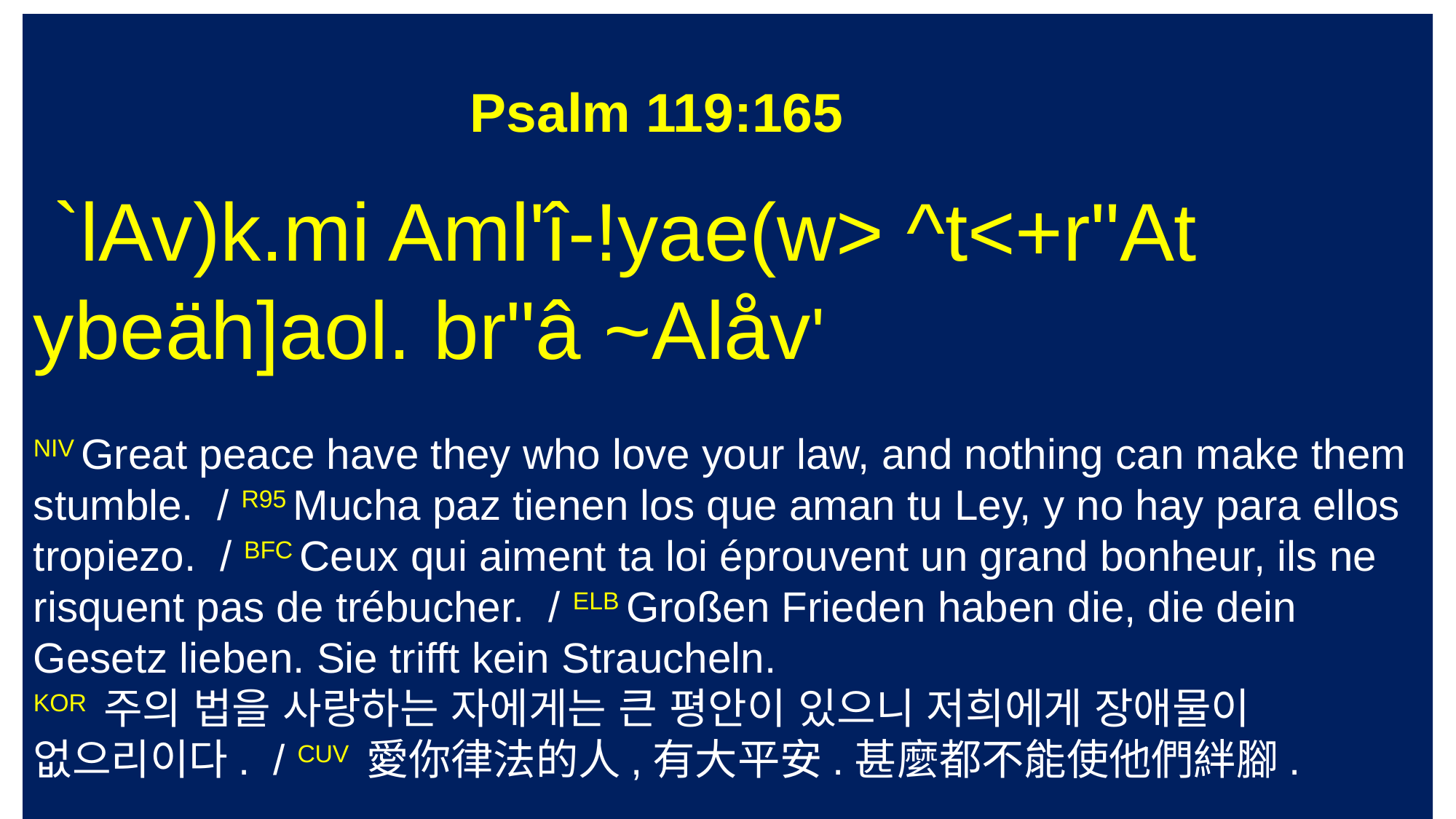

Psalm 119:165

 `lAv)k.mi Aml'î-!yae(w> ^t<+r"At ybeäh]aol. br"â ~Alåv'

NIV Great peace have they who love your law, and nothing can make them stumble.  / R95 Mucha paz tienen los que aman tu Ley, y no hay para ellos tropiezo.  / BFC Ceux qui aiment ta loi éprouvent un grand bonheur, ils ne risquent pas de trébucher.  / ELB Großen Frieden haben die, die dein Gesetz lieben. Sie trifft kein Straucheln.
KOR 주의 법을 사랑하는 자에게는 큰 평안이 있으니 저희에게 장애물이 없으리이다.  / CUV 愛你律法的人,有大平安.甚麼都不能使他們絆腳.